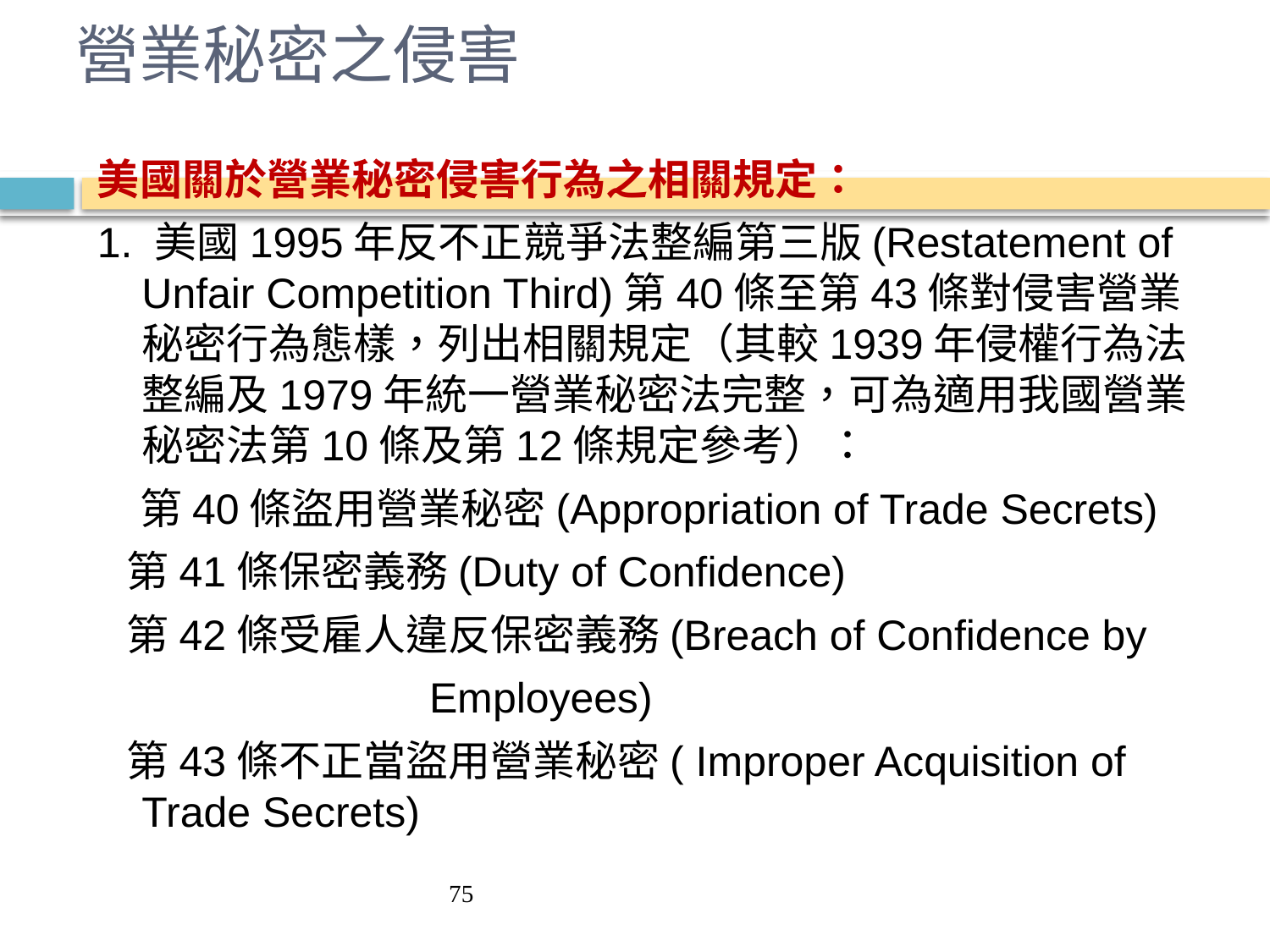

# 營業秘密之侵害
美國關於營業秘密侵害行為之相關規定：
1. 美國1995年反不正競爭法整編第三版(Restatement of Unfair Competition Third)第40條至第43條對侵害營業秘密行為態樣，列出相關規定（其較1939年侵權行為法整編及1979年統一營業秘密法完整，可為適用我國營業秘密法第10條及第12條規定參考）：
　第40條盜用營業秘密(Appropriation of Trade Secrets)
  第41條保密義務(Duty of Confidence)
  第42條受雇人違反保密義務(Breach of Confidence by
                            Employees)
  第43條不正當盜用營業秘密( Improper Acquisition of Trade Secrets)

75